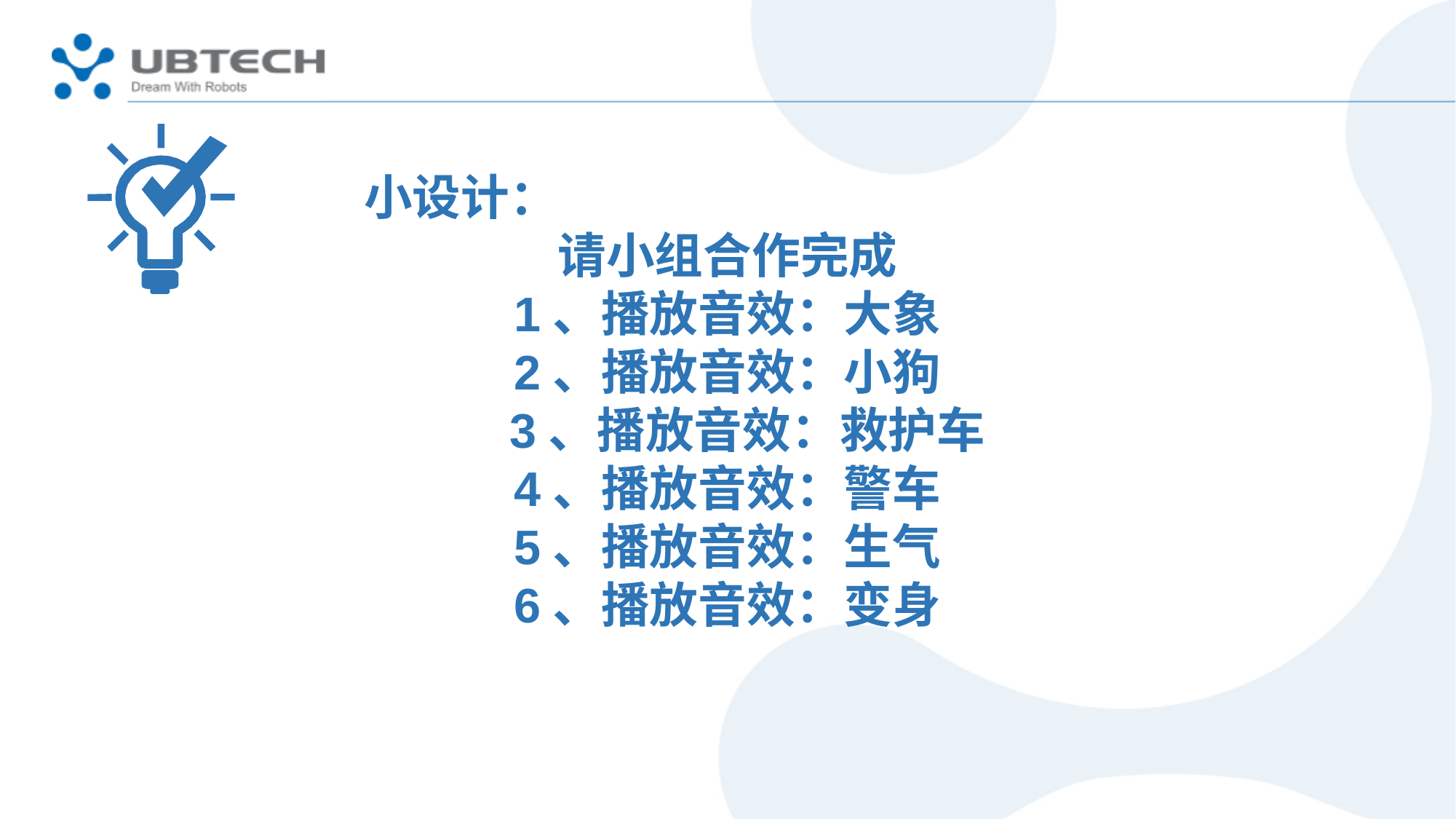

小设计：
请小组合作完成
1、播放音效：大象
2、播放音效：小狗
   3、播放音效：救护车
4、播放音效：警车
5、播放音效：生气
6、播放音效：变身